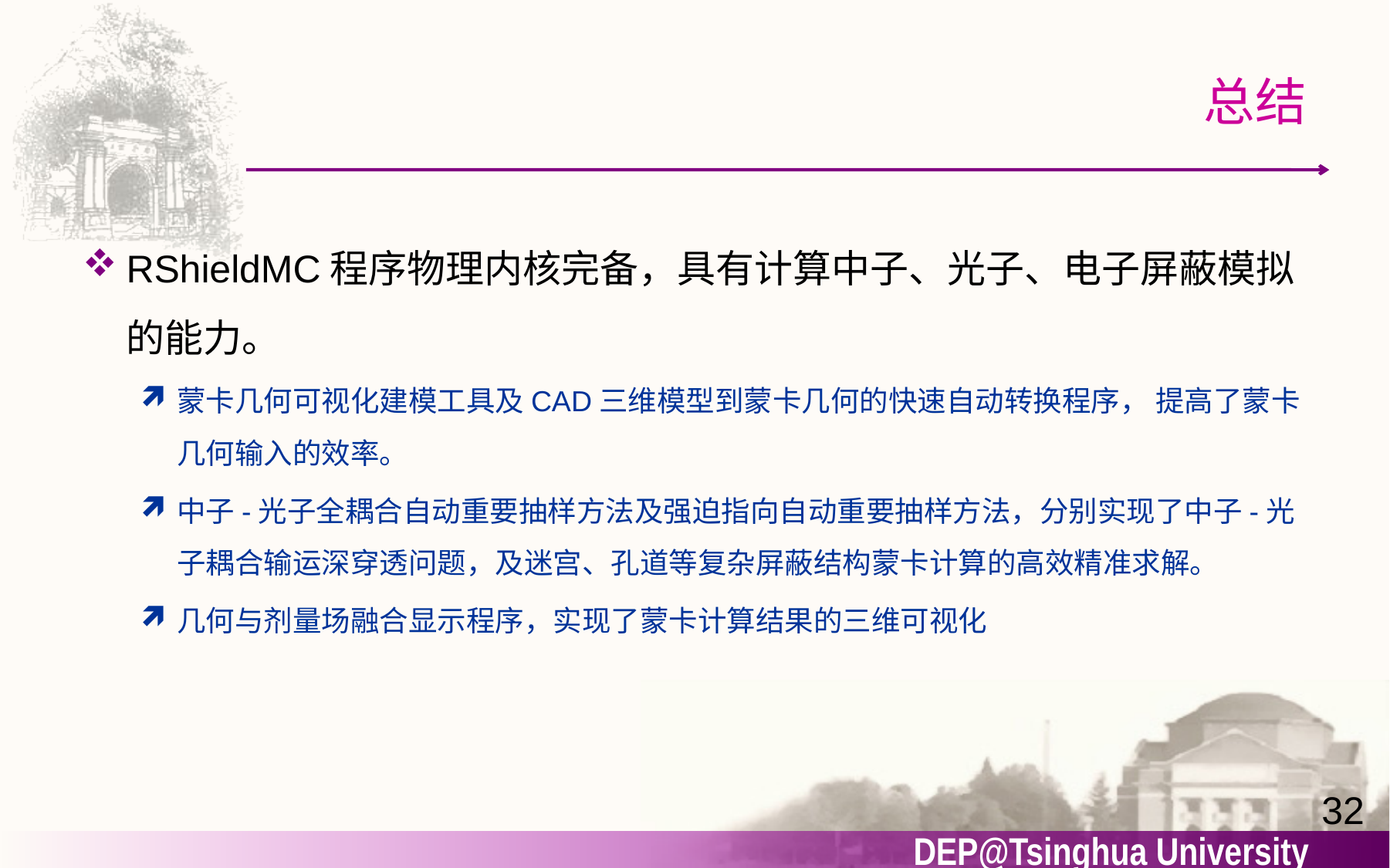

# 总结
RShieldMC程序物理内核完备，具有计算中子、光子、电子屏蔽模拟的能力。
蒙卡几何可视化建模工具及CAD三维模型到蒙卡几何的快速自动转换程序， 提高了蒙卡几何输入的效率。
中子-光子全耦合自动重要抽样方法及强迫指向自动重要抽样方法，分别实现了中子-光子耦合输运深穿透问题，及迷宫、孔道等复杂屏蔽结构蒙卡计算的高效精准求解。
几何与剂量场融合显示程序，实现了蒙卡计算结果的三维可视化